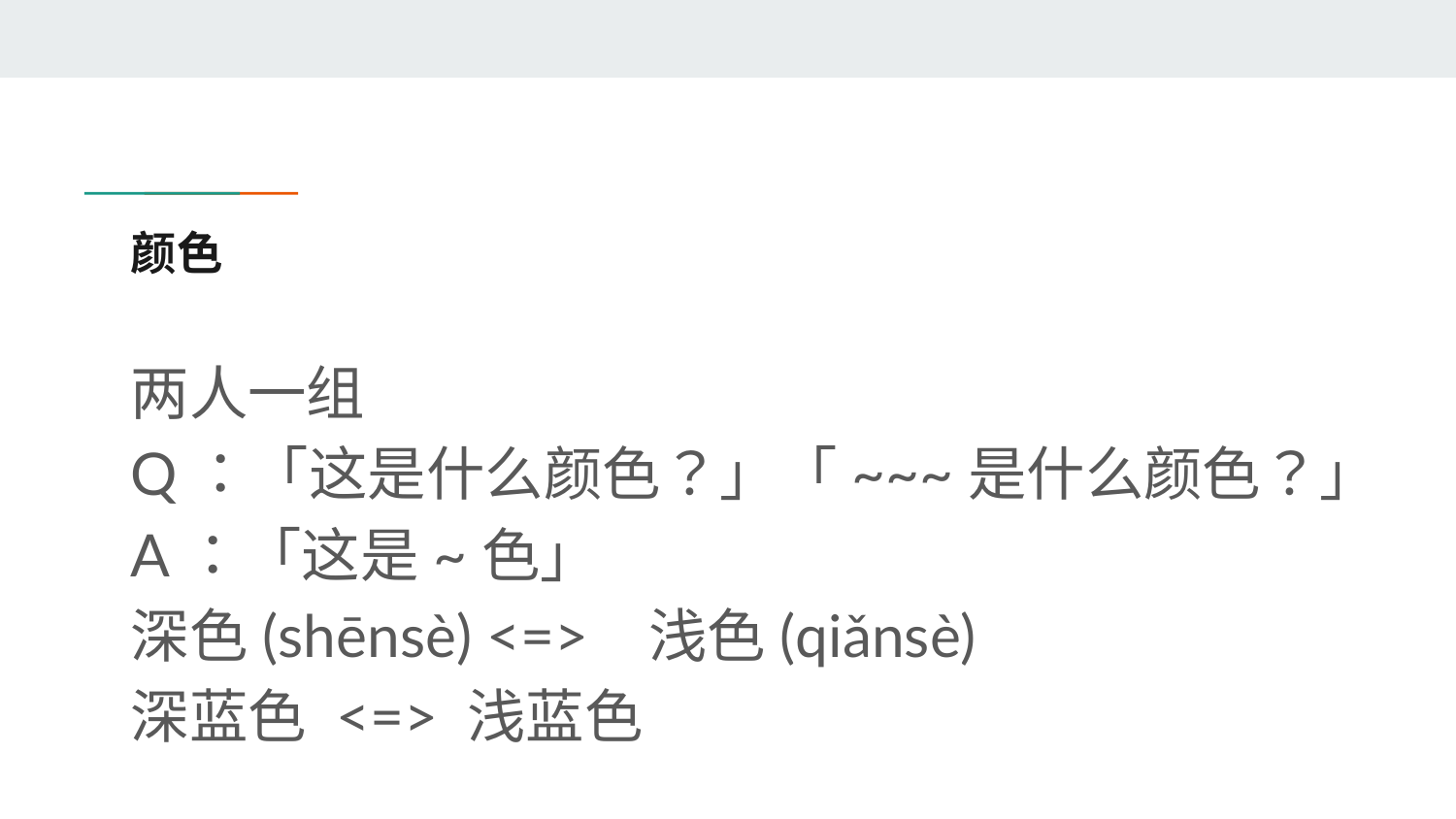

# 颜色
两人一组
Q：「这是什么颜色？」「~~~是什么颜色？」
A：「这是~色」
深色(shēnsè) <=>   浅色(qiǎnsè)
深蓝色 <=> 浅蓝色